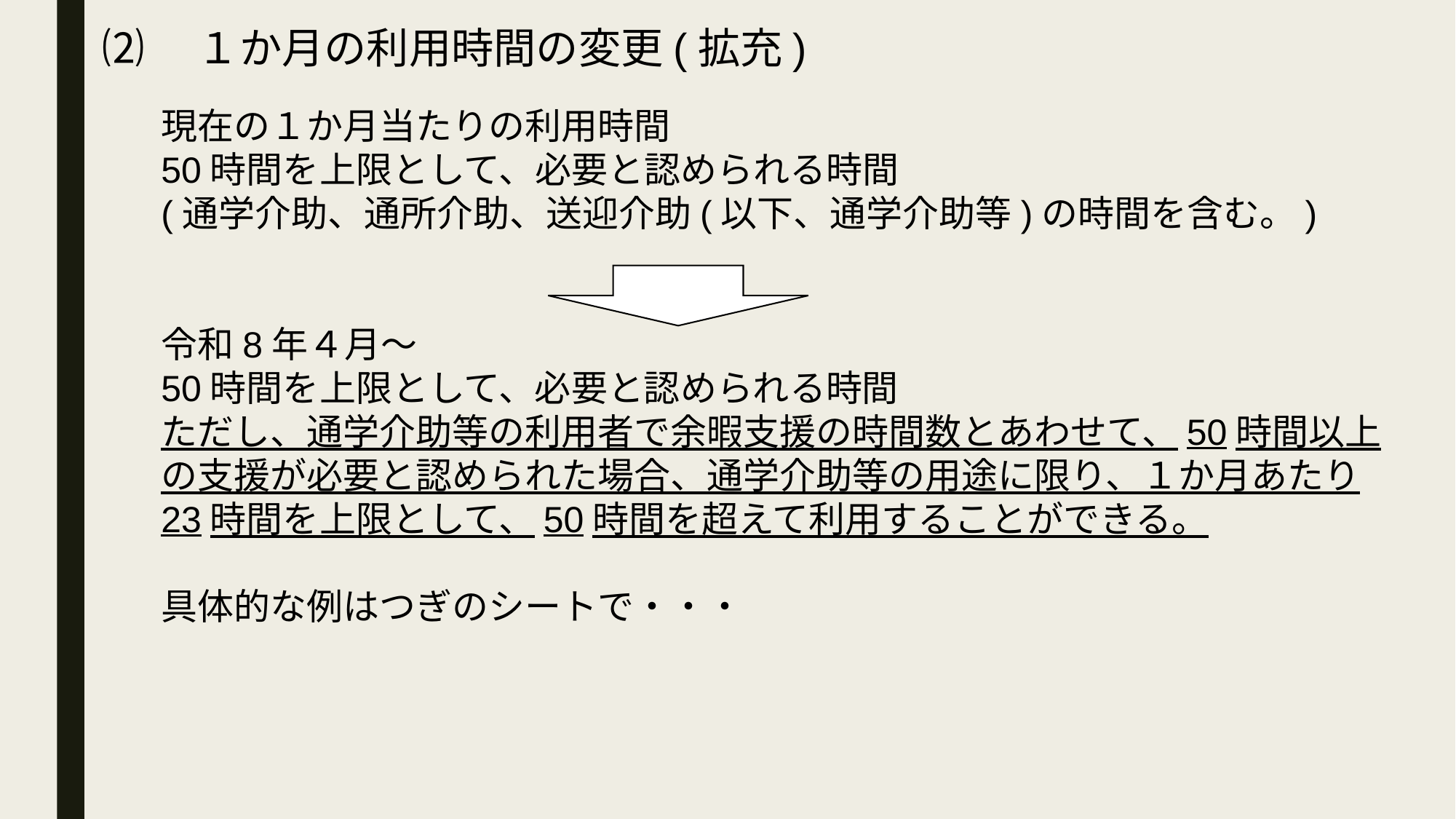

⑵　１か月の利用時間の変更(拡充)
現在の１か月当たりの利用時間
50時間を上限として、必要と認められる時間
(通学介助、通所介助、送迎介助(以下、通学介助等)の時間を含む。)

令和8年４月～
50時間を上限として、必要と認められる時間
ただし、通学介助等の利用者で余暇支援の時間数とあわせて、50時間以上
の支援が必要と認められた場合、通学介助等の用途に限り、１か月あたり
23時間を上限として、50時間を超えて利用することができる。

具体的な例はつぎのシートで・・・